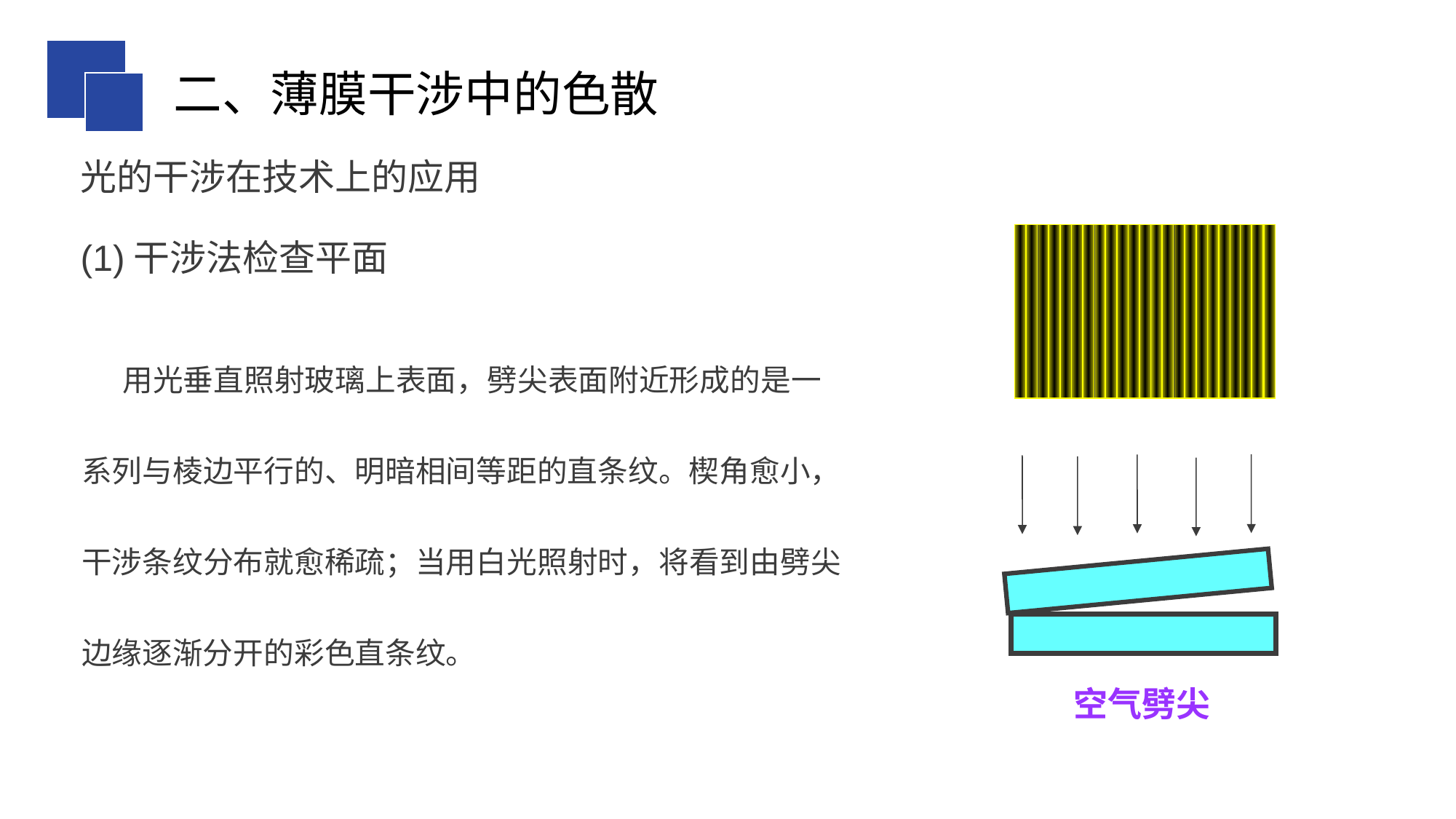

二、薄膜干涉中的色散
光的干涉在技术上的应用

空气劈尖
(1)干涉法检查平面
     用光垂直照射玻璃上表面，劈尖表面附近形成的是一系列与棱边平行的、明暗相间等距的直条纹。楔角愈小，干涉条纹分布就愈稀疏；当用白光照射时，将看到由劈尖边缘逐渐分开的彩色直条纹。